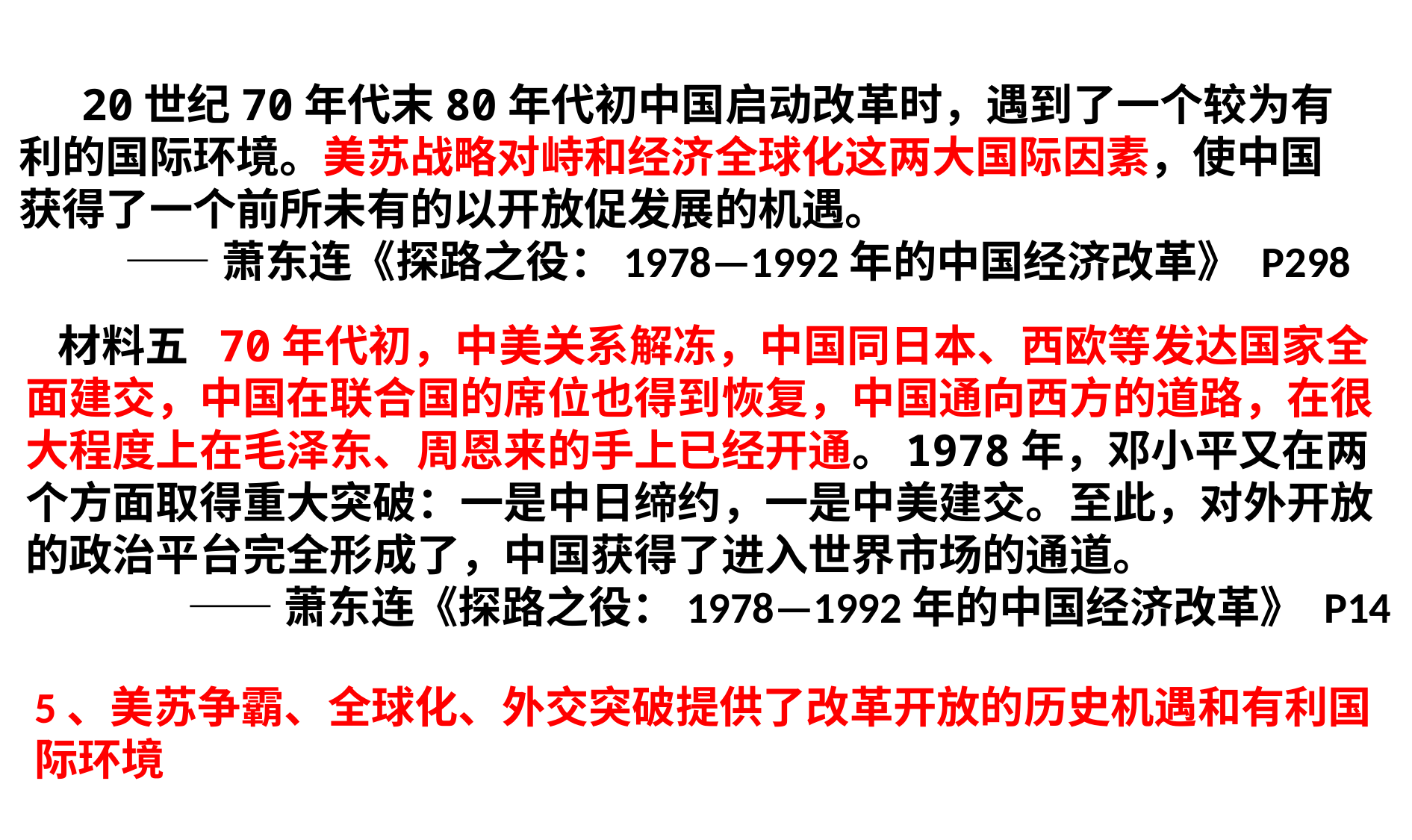

20世纪70年代末80年代初中国启动改革时，遇到了一个较为有利的国际环境。美苏战略对峙和经济全球化这两大国际因素，使中国获得了一个前所未有的以开放促发展的机遇。
——萧东连《探路之役：1978—1992年的中国经济改革》 P298
材料五  70年代初，中美关系解冻，中国同日本、西欧等发达国家全面建交，中国在联合国的席位也得到恢复，中国通向西方的道路，在很大程度上在毛泽东、周恩来的手上已经开通。1978年，邓小平又在两个方面取得重大突破：一是中日缔约，一是中美建交。至此，对外开放的政治平台完全形成了，中国获得了进入世界市场的通道。
——萧东连《探路之役：1978—1992年的中国经济改革》 P14
5、美苏争霸、全球化、外交突破提供了改革开放的历史机遇和有利国际环境